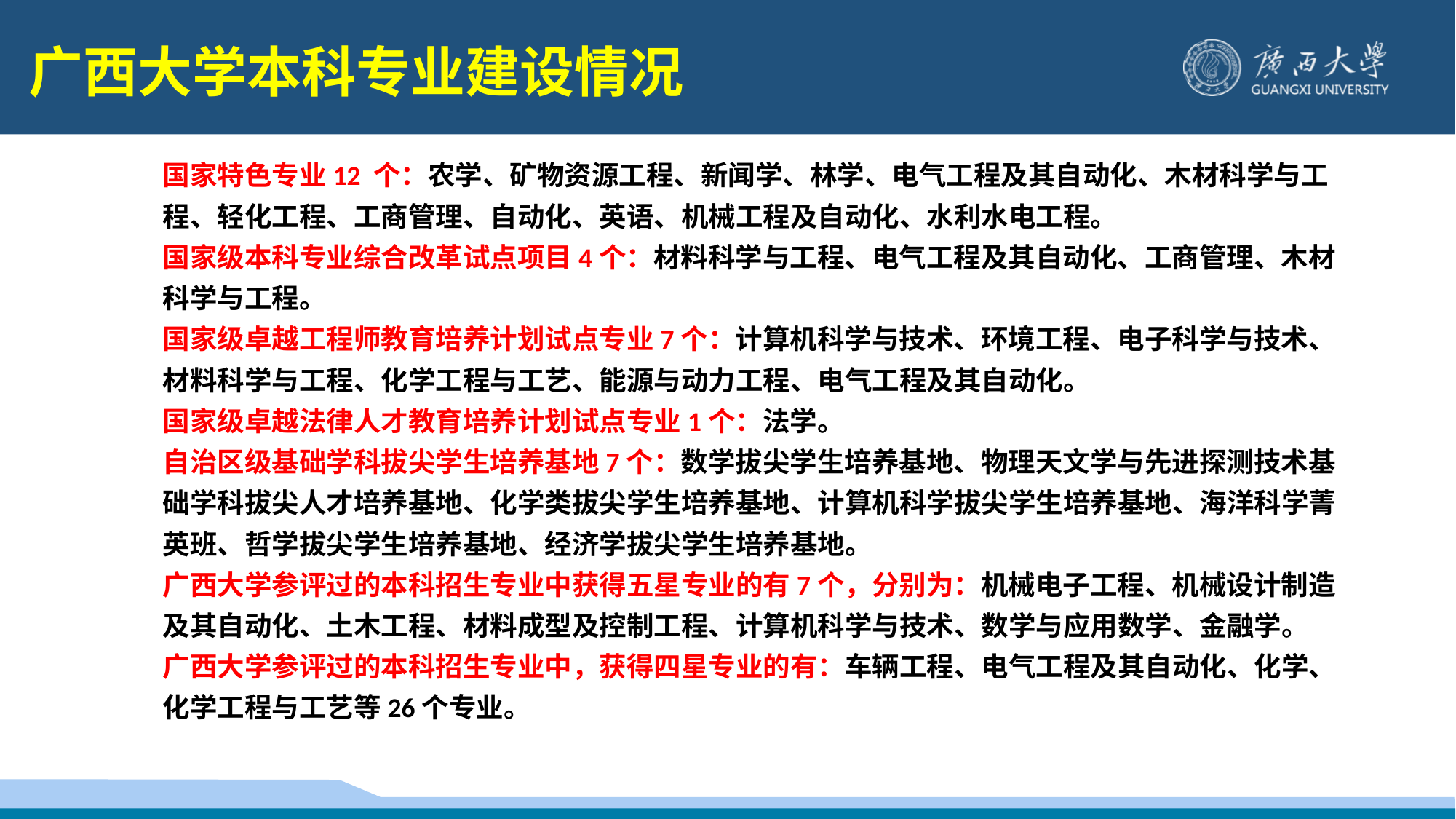

广西大学本科专业建设情况
国家特色专业12 个：农学、矿物资源工程、新闻学、林学、电气工程及其自动化、木材科学与工程、轻化工程、工商管理、自动化、英语、机械工程及自动化、水利水电工程。
国家级本科专业综合改革试点项目4个：材料科学与工程、电气工程及其自动化、工商管理、木材科学与工程。
国家级卓越工程师教育培养计划试点专业7个：计算机科学与技术、环境工程、电子科学与技术、材料科学与工程、化学工程与工艺、能源与动力工程、电气工程及其自动化。
国家级卓越法律人才教育培养计划试点专业1个：法学。
自治区级基础学科拔尖学生培养基地7个：数学拔尖学生培养基地、物理天文学与先进探测技术基础学科拔尖人才培养基地、化学类拔尖学生培养基地、计算机科学拔尖学生培养基地、海洋科学菁英班、哲学拔尖学生培养基地、经济学拔尖学生培养基地。
广西大学参评过的本科招生专业中获得五星专业的有7个，分别为：机械电子工程、机械设计制造及其自动化、土木工程、材料成型及控制工程、计算机科学与技术、数学与应用数学、金融学。
广西大学参评过的本科招生专业中，获得四星专业的有：车辆工程、电气工程及其自动化、化学、化学工程与工艺等26个专业。